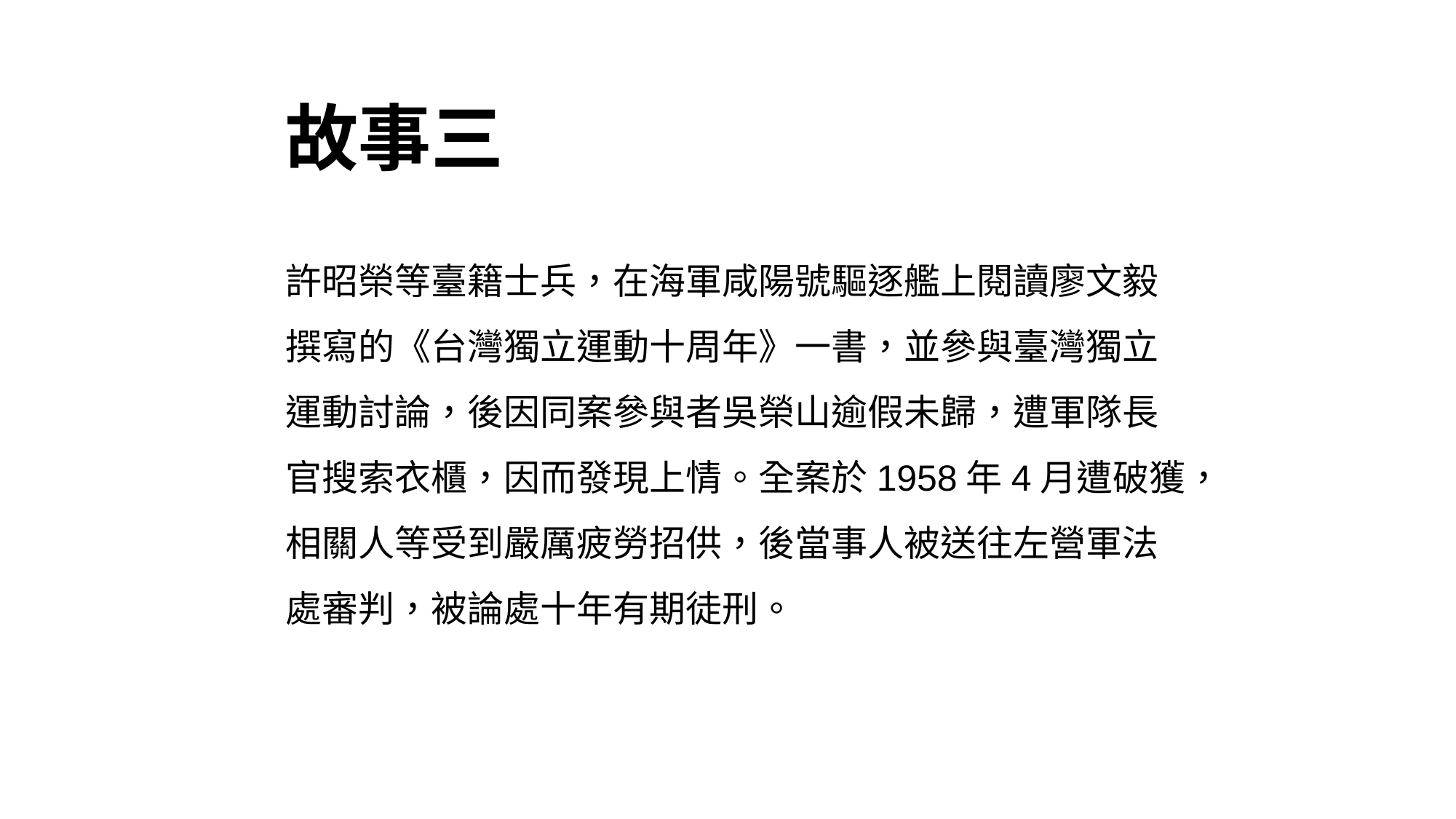

故事三
# 許昭榮等臺籍士兵，在海軍咸陽號驅逐艦上閱讀廖文毅撰寫的《台灣獨立運動十周年》一書，並參與臺灣獨立運動討論，後因同案參與者吳榮山逾假未歸，遭軍隊長官搜索衣櫃，因而發現上情。全案於1958年4月遭破獲，相關人等受到嚴厲疲勞招供，後當事人被送往左營軍法處審判，被論處十年有期徒刑。